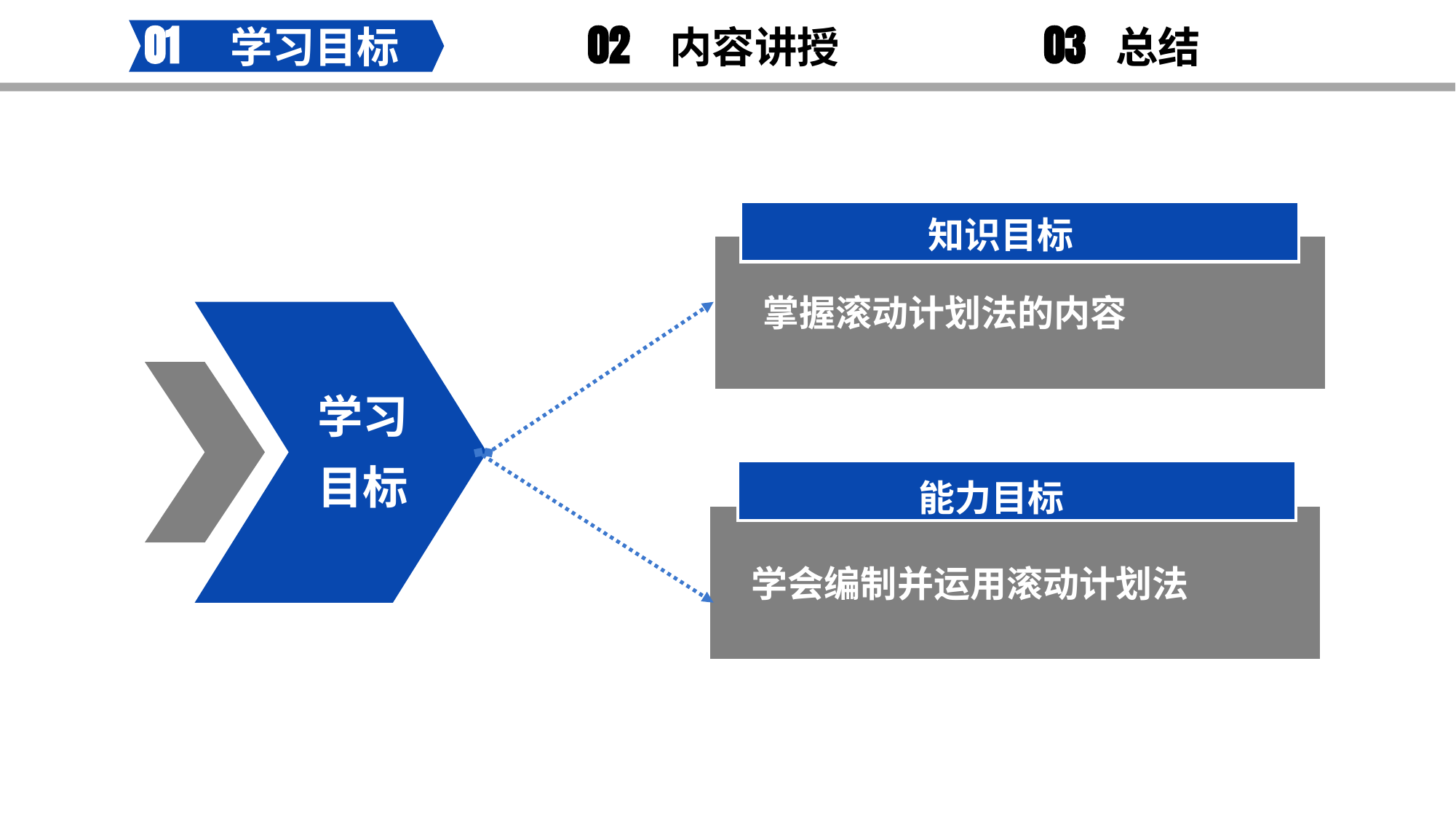

02   内容讲授
03  总结

01    学习目标

知识目标

掌握滚动计划法的内容

学习目标
能进行有效沟通

能力目标

学会编制并运用滚动计划法

掌握沟通的含义及内容